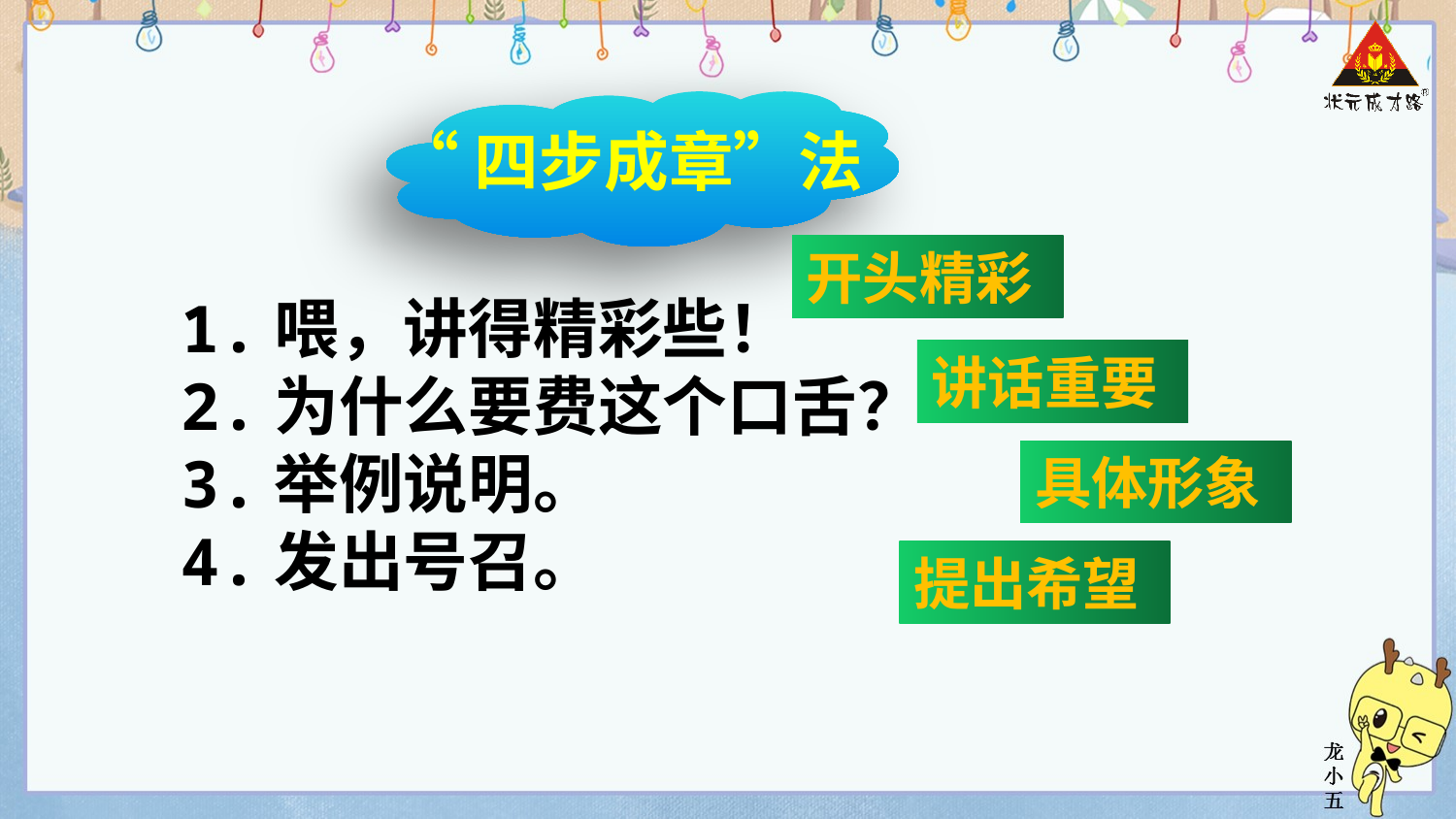

“四步成章”法
开头精彩
1.喂，讲得精彩些！
2.为什么要费这个口舌？
3.举例说明。
4.发出号召。
讲话重要
具体形象
提出希望